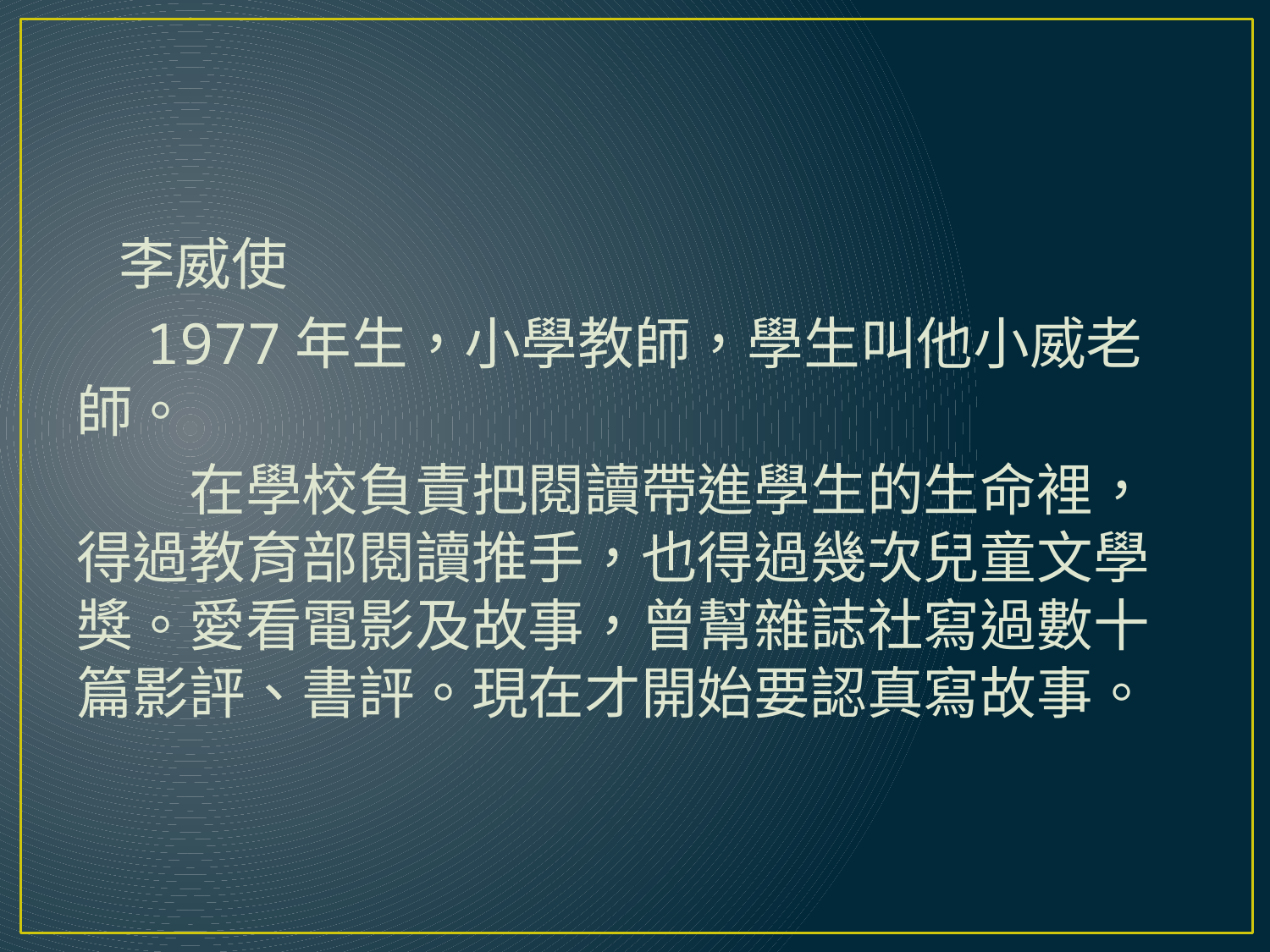

#
　李威使
　1977年生，小學教師，學生叫他小威老師。
　　在學校負責把閱讀帶進學生的生命裡，得過教育部閱讀推手，也得過幾次兒童文學獎。愛看電影及故事，曾幫雜誌社寫過數十篇影評、書評。現在才開始要認真寫故事。